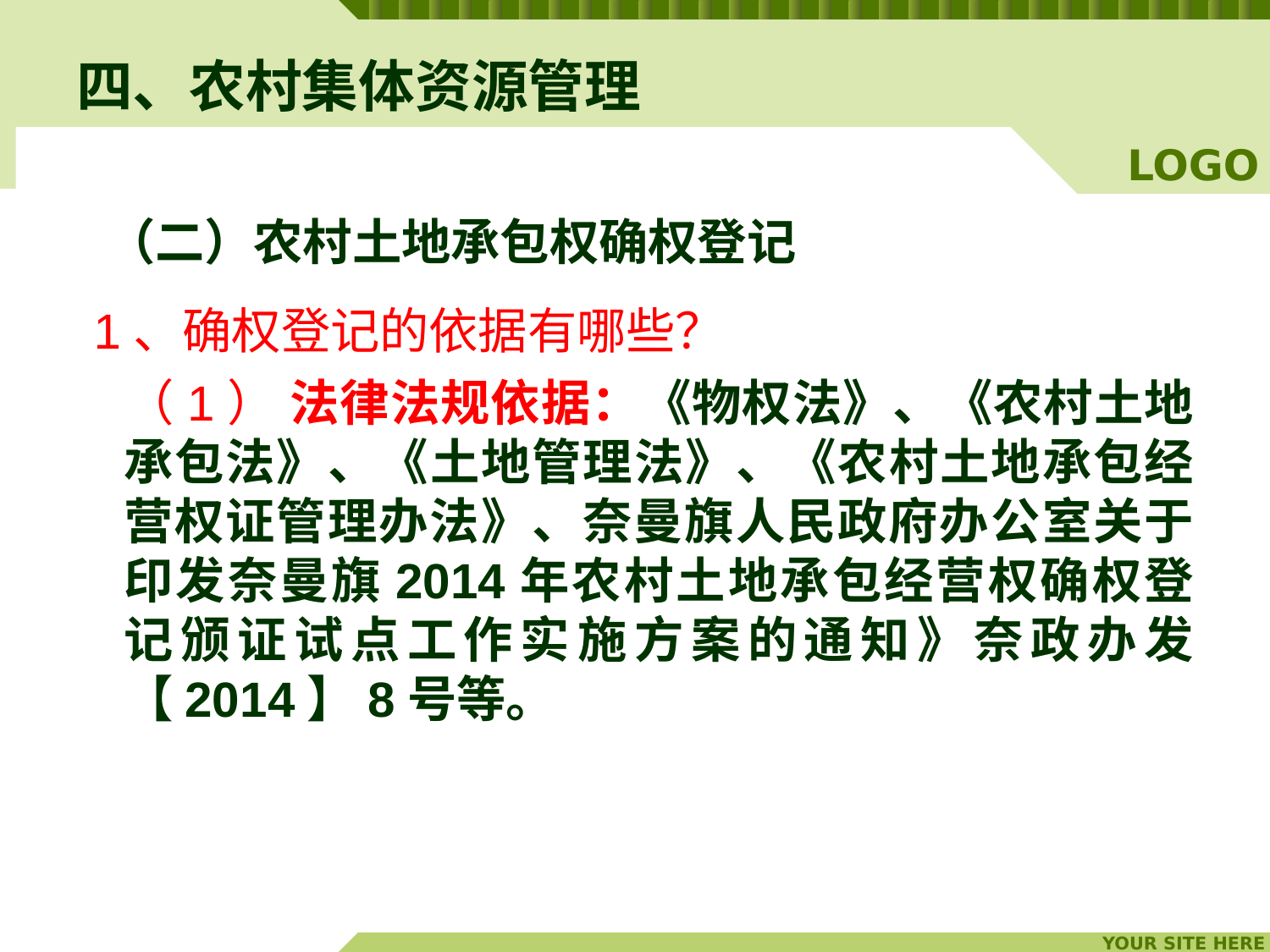

# 四、农村集体资源管理
 （二）农村土地承包权确权登记
 1、确权登记的依据有哪些？
   （1） 法律法规依据：《物权法》、《农村土地承包法》、《土地管理法》、《农村土地承包经营权证管理办法》、奈曼旗人民政府办公室关于印发奈曼旗2014年农村土地承包经营权确权登记颁证试点工作实施方案的通知》奈政办发【2014】8号等。